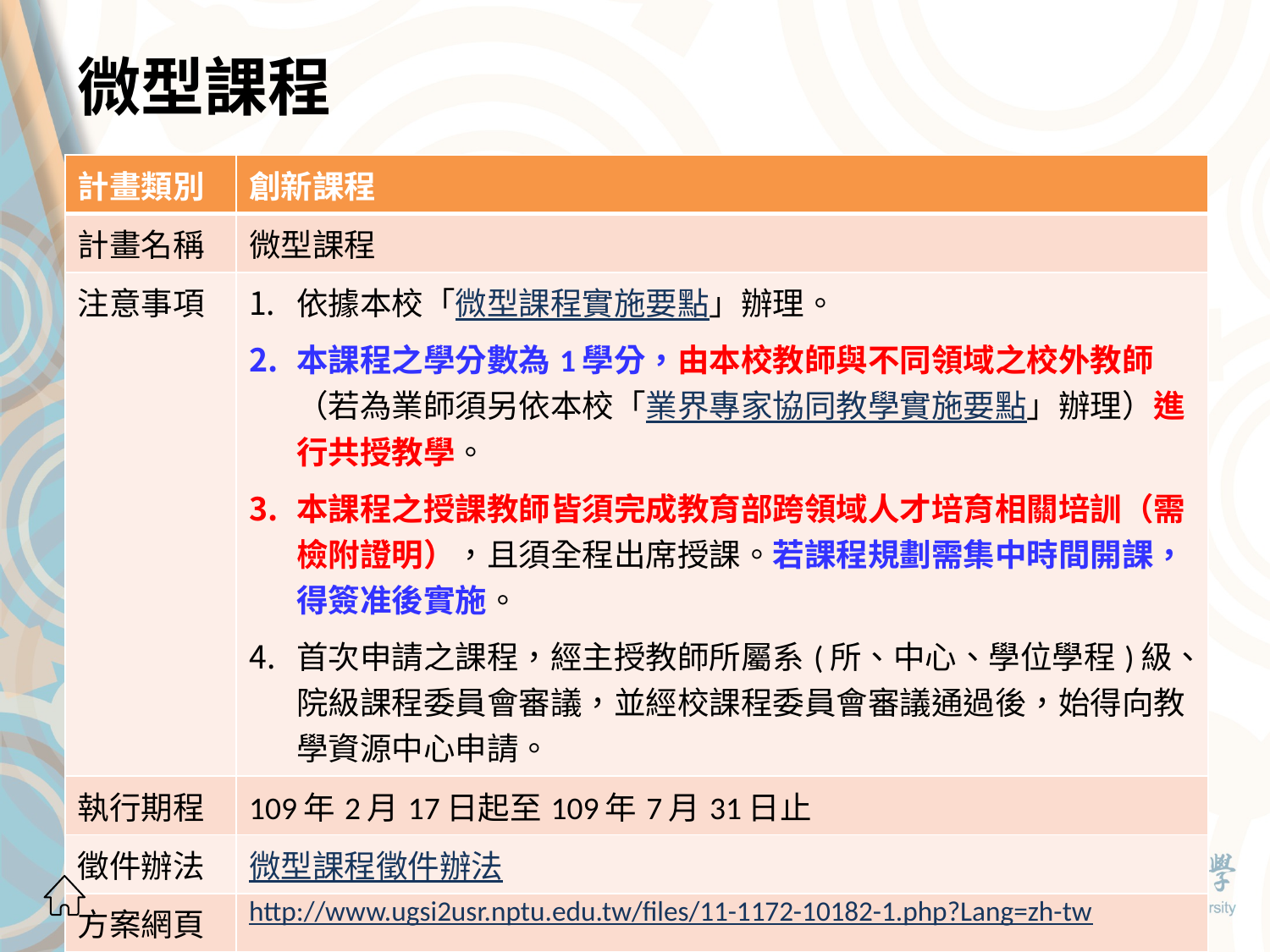

# 微型課程
| 計畫類別 | 創新課程 |
| --- | --- |
| 計畫名稱 | 微型課程 |
| 注意事項 | 依據本校「微型課程實施要點」辦理。 本課程之學分數為1學分，由本校教師與不同領域之校外教師（若為業師須另依本校「業界專家協同教學實施要點」辦理）進行共授教學。 本課程之授課教師皆須完成教育部跨領域人才培育相關培訓（需檢附證明），且須全程出席授課。若課程規劃需集中時間開課，得簽准後實施。 首次申請之課程，經主授教師所屬系(所、中心、學位學程)級、院級課程委員會審議，並經校課程委員會審議通過後，始得向教學資源中心申請。 |
| 執行期程 | 109年2月17日起至109年7月31日止 |
| 徵件辦法 | 微型課程徵件辦法 |
| 方案網頁 | http://www.ugsi2usr.nptu.edu.tw/files/11-1172-10182-1.php?Lang=zh-tw |

20